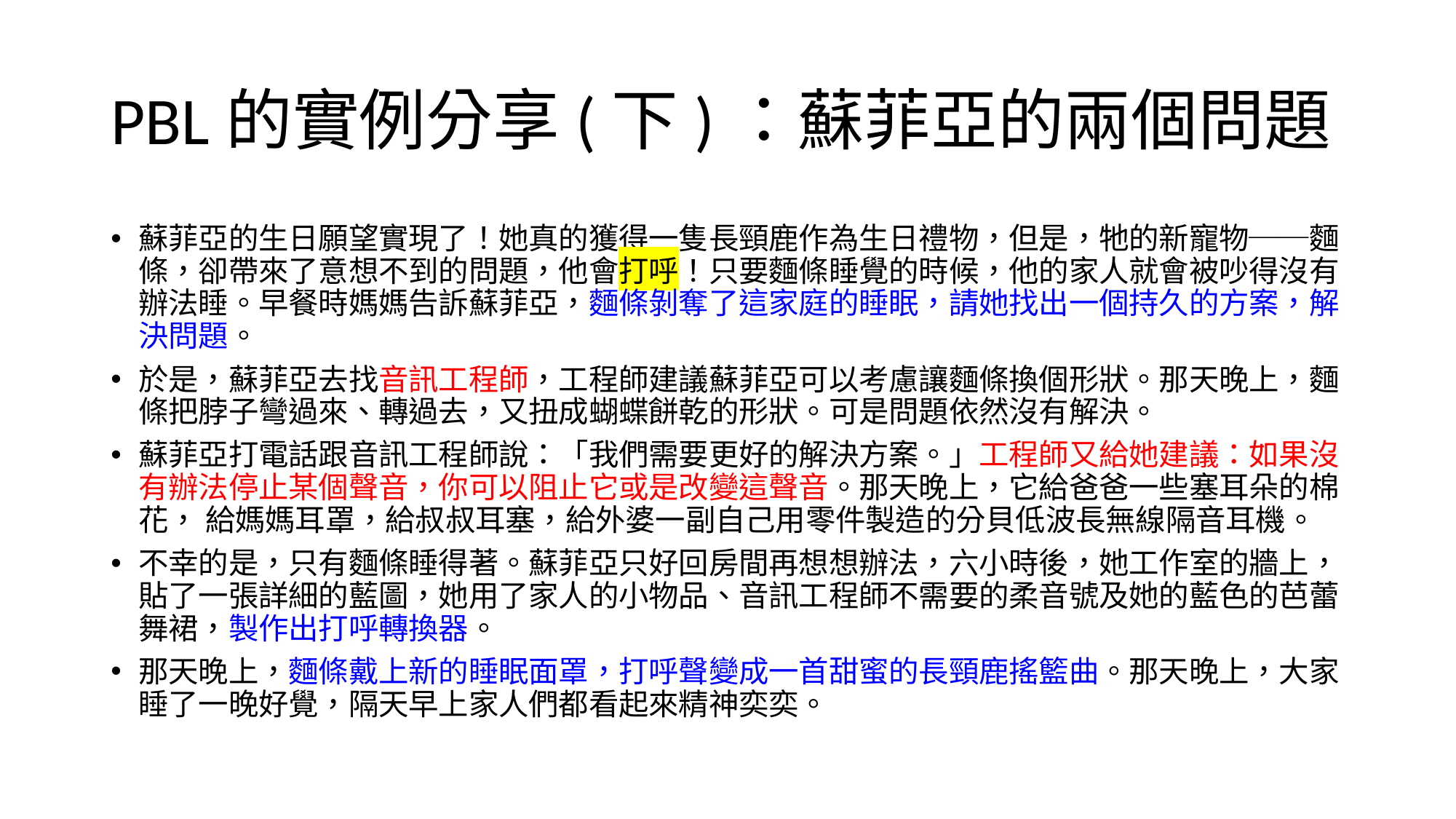

# PBL的實例分享(下)：蘇菲亞的兩個問題
蘇菲亞的生日願望實現了！她真的獲得一隻長頸鹿作為生日禮物，但是，牠的新寵物──麵條，卻帶來了意想不到的問題，他會打呼！只要麵條睡覺的時候，他的家人就會被吵得沒有辦法睡。早餐時媽媽告訴蘇菲亞，麵條剝奪了這家庭的睡眠，請她找出一個持久的方案，解決問題。
於是，蘇菲亞去找音訊工程師，工程師建議蘇菲亞可以考慮讓麵條換個形狀。那天晚上，麵條把脖子彎過來、轉過去，又扭成蝴蝶餅乾的形狀。可是問題依然沒有解決。
蘇菲亞打電話跟音訊工程師說：「我們需要更好的解決方案。」工程師又給她建議：如果沒有辦法停止某個聲音，你可以阻止它或是改變這聲音。那天晚上，它給爸爸一些塞耳朵的棉花， 給媽媽耳罩，給叔叔耳塞，給外婆一副自己用零件製造的分貝低波長無線隔音耳機。
不幸的是，只有麵條睡得著。蘇菲亞只好回房間再想想辦法，六小時後，她工作室的牆上，貼了一張詳細的藍圖，她用了家人的小物品、音訊工程師不需要的柔音號及她的藍色的芭蕾舞裙，製作出打呼轉換器。
那天晚上，麵條戴上新的睡眠面罩，打呼聲變成一首甜蜜的長頸鹿搖籃曲。那天晚上，大家睡了一晚好覺，隔天早上家人們都看起來精神奕奕。